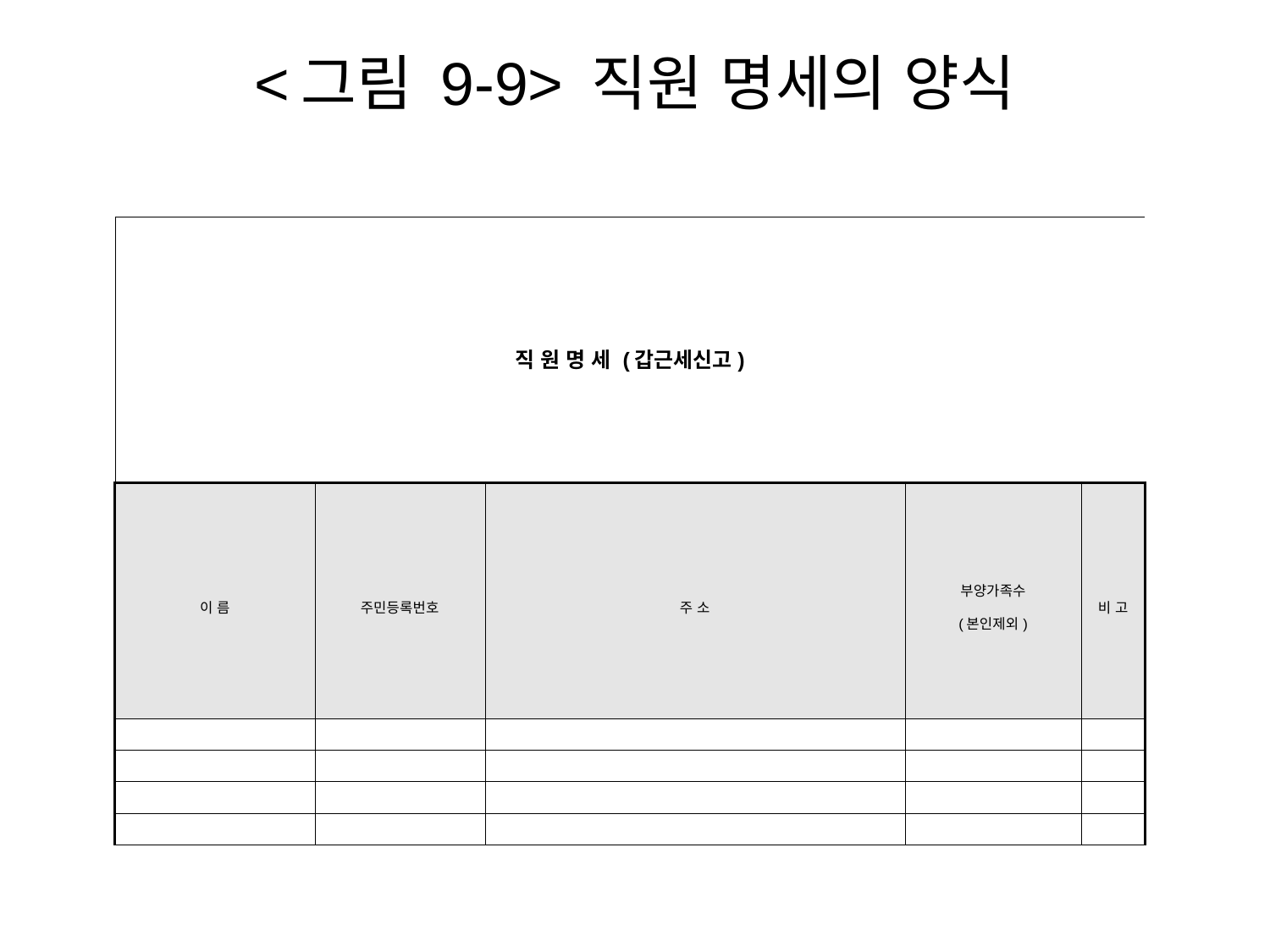

# <그림 9-9> 직원 명세의 양식
| 직 원 명 세 (갑근세신고) |  |  |  |  |
| --- | --- | --- | --- | --- |
| 이 름 | 주민등록번호 | 주 소 | 부양가족수 (본인제외) | 비 고 |
|  |  |  |  |  |
|  |  |  |  |  |
|  |  |  |  |  |
|  |  |  |  |  |